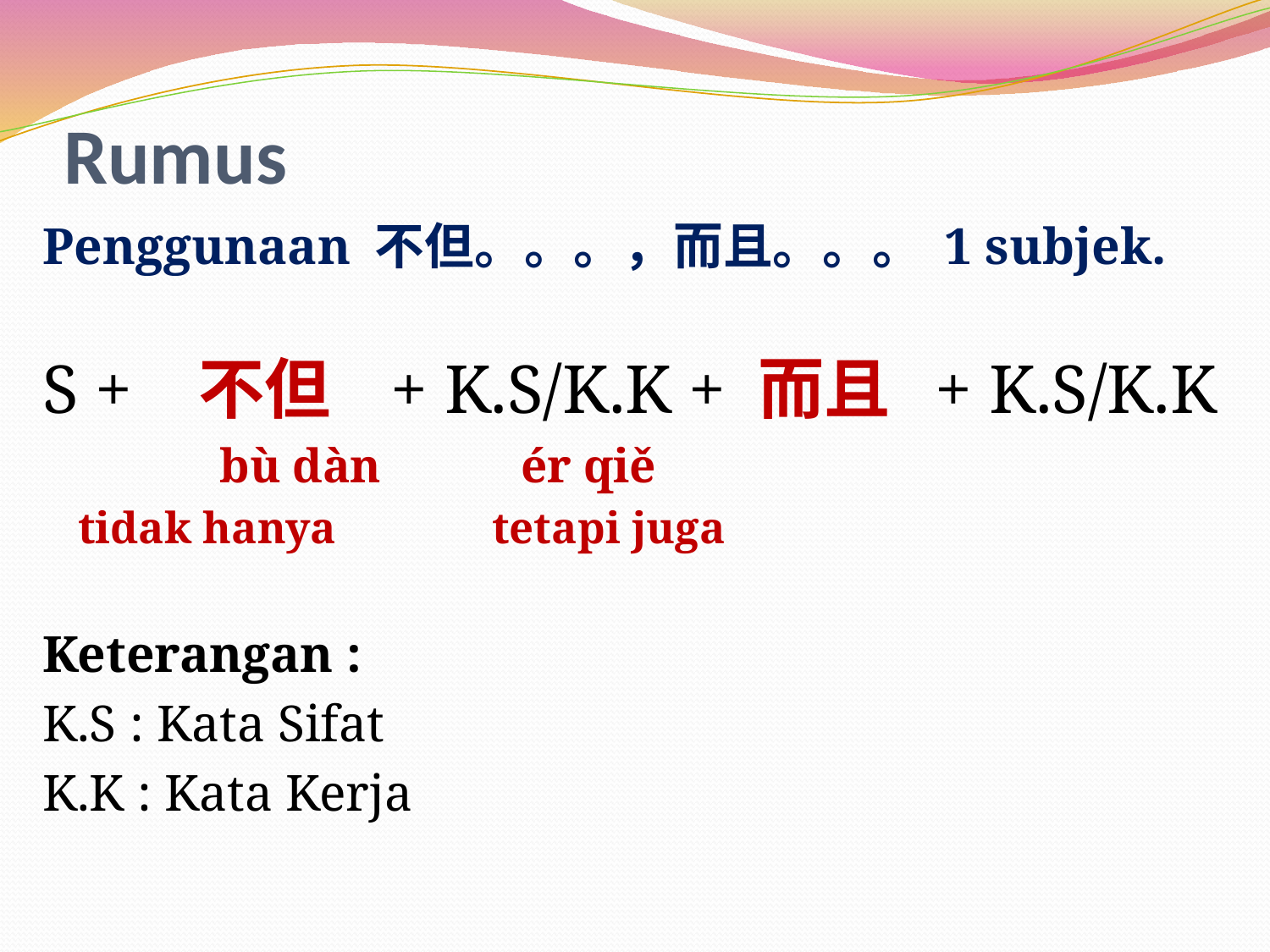

# Rumus
Penggunaan 不但。。。，而且。。。 1 subjek.

S +   不但   + K.S/K.K + 而且  + K.S/K.K
	 	  bù dàn 			       ér qiě
		tidak hanya		     tetapi juga

Keterangan :
K.S : Kata Sifat
K.K : Kata Kerja